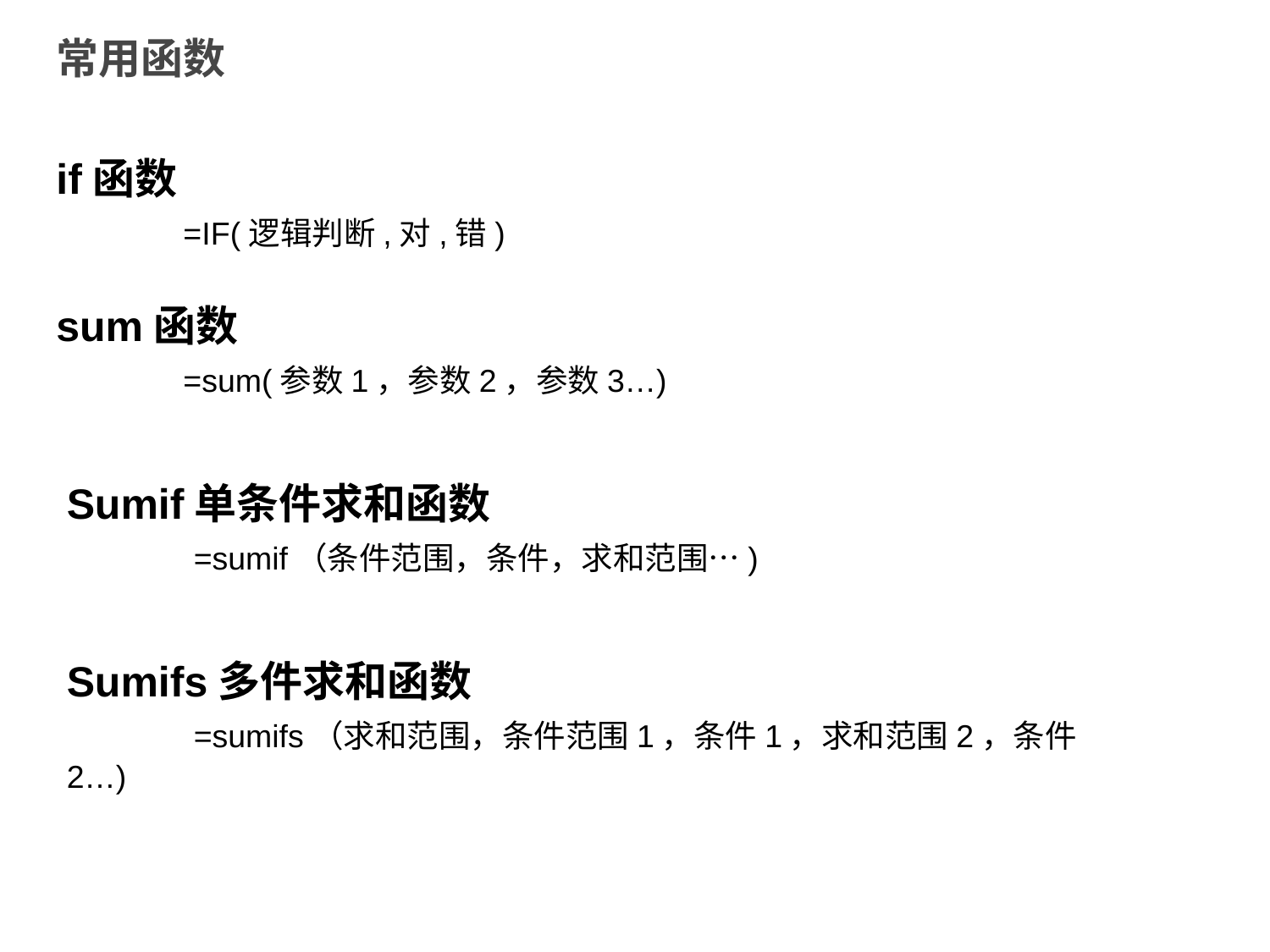

# 常用函数
if函数
	=IF(逻辑判断,对,错)

sum函数
	=sum(参数1，参数2，参数3…)

Sumif单条件求和函数
	=sumif（条件范围，条件，求和范围…)

Sumifs多件求和函数
	=sumifs（求和范围，条件范围1，条件1，求和范围2，条件2…)